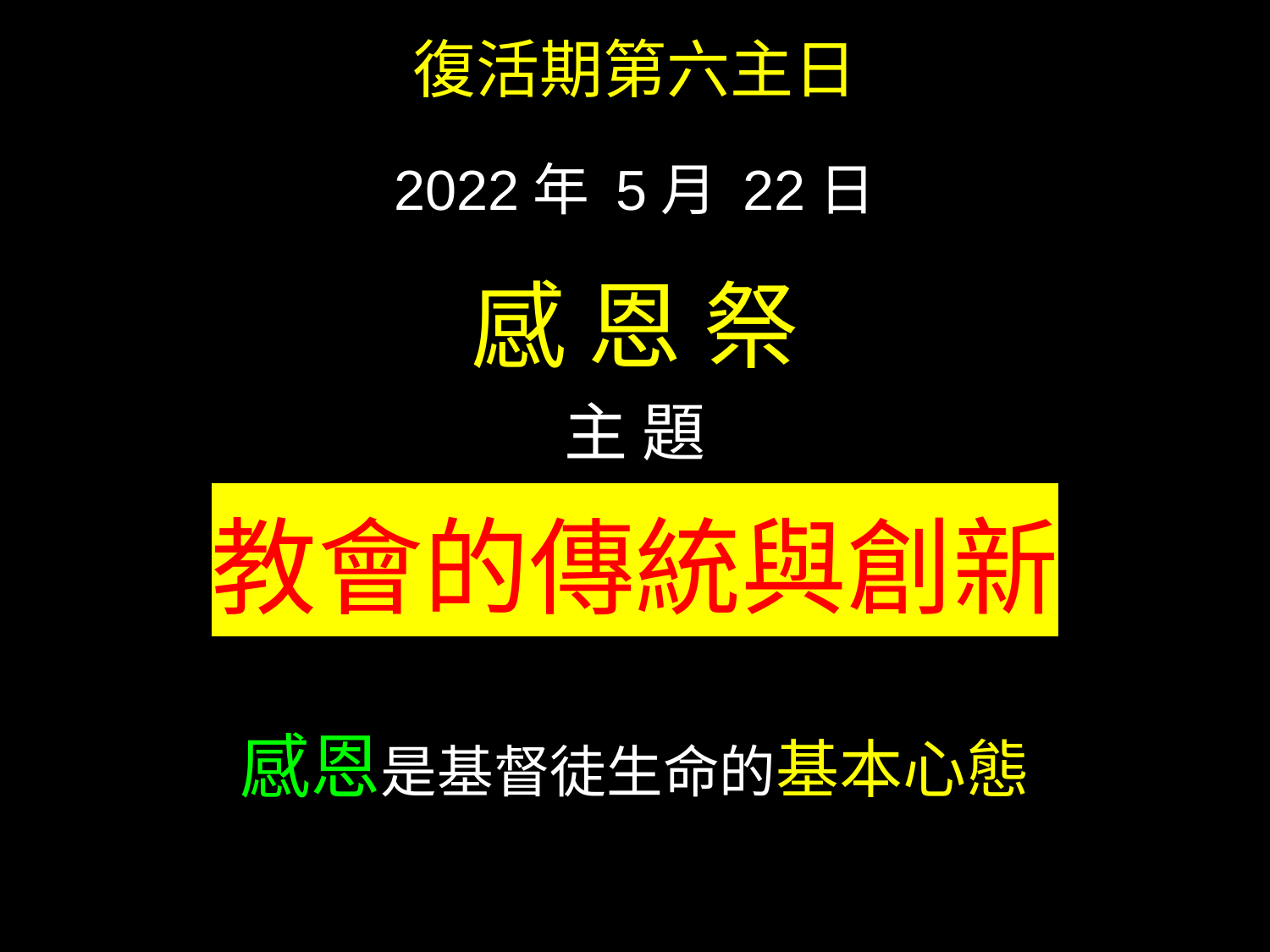

復活期第六主日

2022年 5月 22日

感 恩 祭

主 題
教會的傳統與創新

感恩是基督徒生命的基本心態